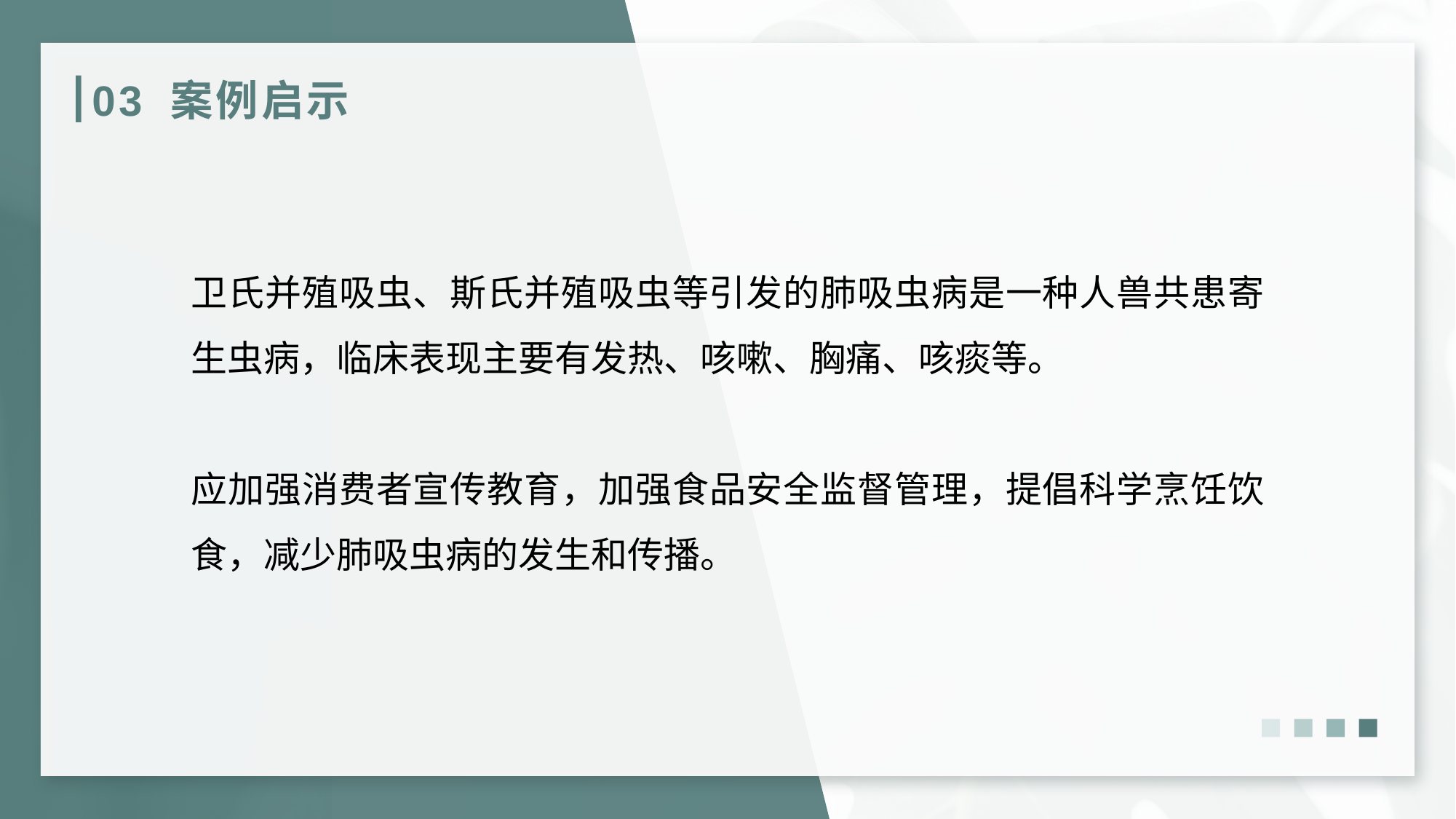

# 03 案例启示
卫氏并殖吸虫、斯氏并殖吸虫等引发的肺吸虫病是一种人兽共患寄生虫病，临床表现主要有发热、咳嗽、胸痛、咳痰等。

应加强消费者宣传教育，加强食品安全监督管理，提倡科学烹饪饮食，减少肺吸虫病的发生和传播。